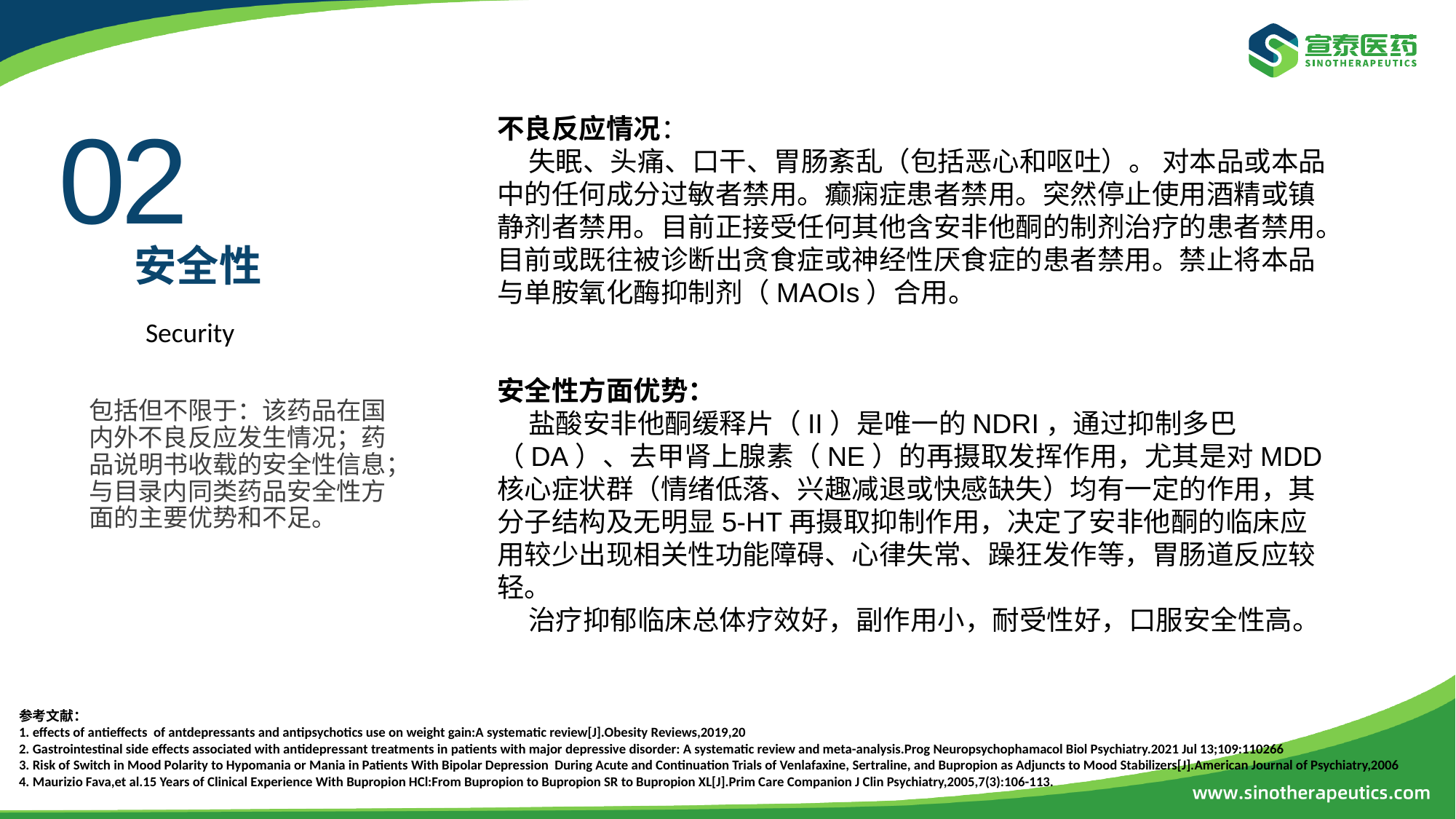

不良反应情况：
    失眠、头痛、口干、胃肠紊乱（包括恶心和呕吐）。 对本品或本品中的任何成分过敏者禁用。癫痫症患者禁用。突然停止使用酒精或镇静剂者禁用。目前正接受任何其他含安非他酮的制剂治疗的患者禁用。目前或既往被诊断出贪食症或神经性厌食症的患者禁用。禁止将本品与单胺氧化酶抑制剂（MAOIs）合用。

安全性方面优势：
    盐酸安非他酮缓释片（II）是唯一的NDRI，通过抑制多巴（DA）、去甲肾上腺素（NE）的再摄取发挥作用，尤其是对MDD核心症状群（情绪低落、兴趣减退或快感缺失）均有一定的作用，其分子结构及无明显5-HT再摄取抑制作用，决定了安非他酮的临床应用较少出现相关性功能障碍、心律失常、躁狂发作等，胃肠道反应较轻。
    治疗抑郁临床总体疗效好，副作用小，耐受性好，口服安全性高。
02
安全性
Security
包括但不限于：该药品在国内外不良反应发生情况；药品说明书收载的安全性信息；与目录内同类药品安全性方面的主要优势和不足。
参考文献：
1. effects of antieffects  of antdepressants and antipsychotics use on weight gain:A systematic review[J].Obesity Reviews,2019,20
2. Gastrointestinal side effects associated with antidepressant treatments in patients with major depressive disorder: A systematic review and meta-analysis.Prog Neuropsychophamacol Biol Psychiatry.2021 Jul 13;109:110266
3. Risk of Switch in Mood Polarity to Hypomania or Mania in Patients With Bipolar Depression  During Acute and Continuation Trials of Venlafaxine, Sertraline, and Bupropion as Adjuncts to Mood Stabilizers[J].American Journal of Psychiatry,2006
4. Maurizio Fava,et al.15 Years of Clinical Experience With Bupropion HCl:From Bupropion to Bupropion SR to Bupropion XL[J].Prim Care Companion J Clin Psychiatry,2005,7(3):106-113.